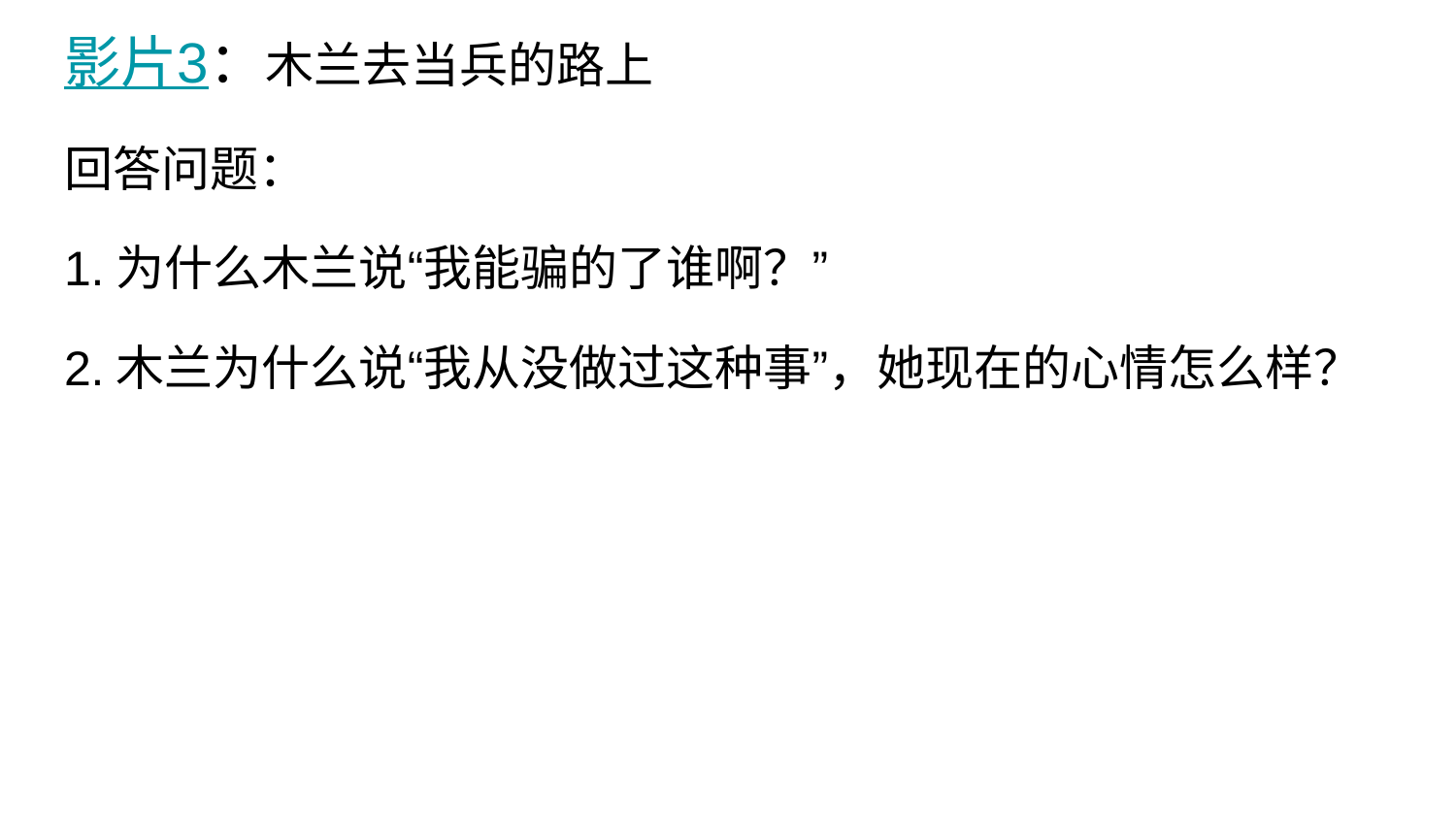

# 影片3：木兰去当兵的路上
回答问题：
1.为什么木兰说“我能骗的了谁啊？”
2.木兰为什么说“我从没做过这种事”，她现在的心情怎么样？